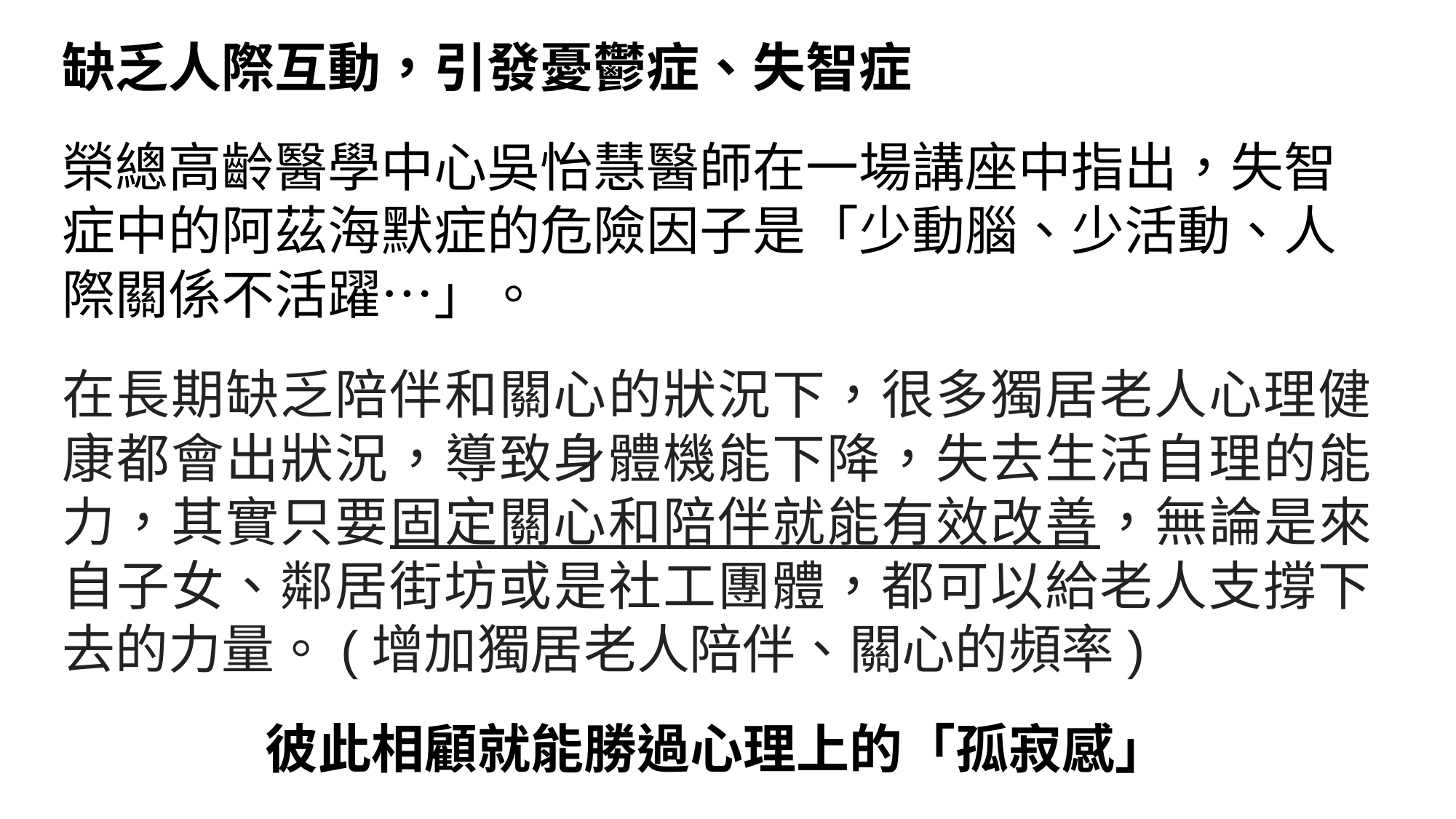

缺乏人際互動，引發憂鬱症、失智症

榮總高齡醫學中心吳怡慧醫師在一場講座中指出，失智症中的阿茲海默症的危險因子是「少動腦、少活動、人際關係不活躍…」。

在長期缺乏陪伴和關心的狀況下，很多獨居老人心理健康都會出狀況，導致身體機能下降，失去生活自理的能力，其實只要固定關心和陪伴就能有效改善，無論是來自子女、鄰居街坊或是社工團體，都可以給老人支撐下去的力量。(增加獨居老人陪伴、關心的頻率)

彼此相顧就能勝過心理上的「孤寂感」